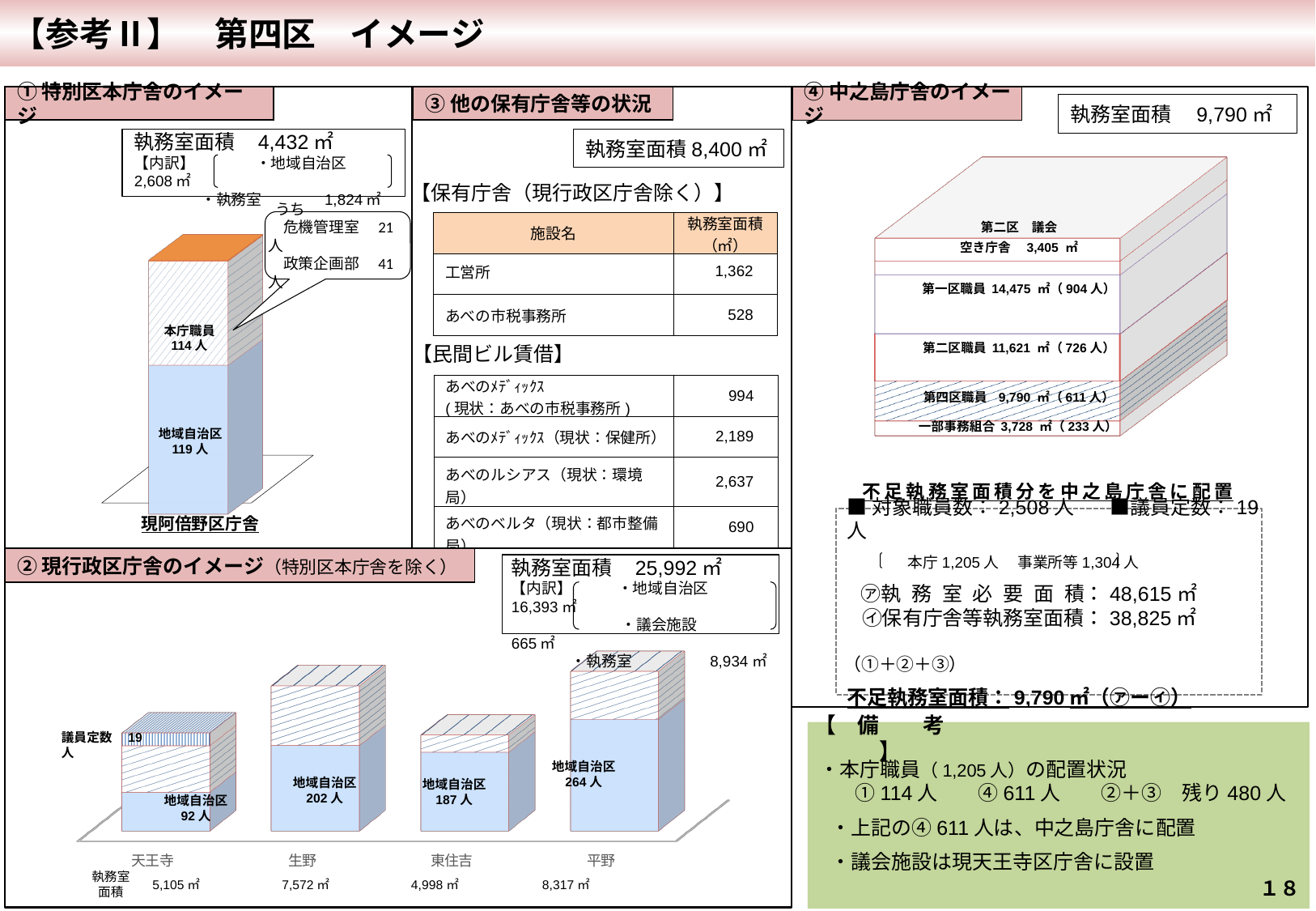

【参考Ⅱ】　第四区　イメージ
●●-１１
①特別区本庁舎のイメージ
③他の保有庁舎等の状況

④中之島庁舎のイメージ
執務室面積　9,790㎡

[unsupported chart]

執務室面積    4,432㎡
【内訳】　　　　・地域自治区　　2,608㎡
　               ・執務室  　　　  1,824㎡

執務室面積8,400㎡
【保有庁舎（現行政区庁舎除く）】

[unsupported chart]

 うち
　危機管理室　21人
　政策企画部　41人
| 施設名 | 執務室面積（㎡） |
| --- | --- |
| 工営所 | 1,362 |
| あべの市税事務所 | 528 |
第二区　議会
空き庁舎　3,405 ㎡
第一区職員 14,475 ㎡（904人）
本庁職員
114人
第二区職員 11,621 ㎡（726人）
【民間ビル賃借】
| あべのﾒﾃﾞｨｯｸｽ (現状：あべの市税事務所) | 994 |
| --- | --- |
| あべのﾒﾃﾞｨｯｸｽ（現状：保健所） | 2,189 |
| あべのルシアス（現状：環境局） | 2,637 |
| あべのベルタ（現状：都市整備局） | 690 |
第四区職員   9,790 ㎡（611人）
一部事務組合 3,728 ㎡（233人）
地域自治区
119人

不足執務室面積分を中之島庁舎に配置
現阿倍野区庁舎
■対象職員数：2,508人　　■議員定数：19人
　　　　本庁1,205人　 事業所等1,304人
    ㋐執務室必要面積：48,615㎡
   ㋑保有庁舎等執務室面積：38,825㎡
　　　　　　　　　　　　　　　　　　　（①＋②＋③）
不足執務室面積：9,790㎡（㋐ー㋑）

②現行政区庁舎のイメージ（特別区本庁舎を除く）
執務室面積    25,992㎡
【内訳】　　　・地域自治区　　16,393㎡
　　　　　　　 ・議会施設 　 　 　 　665㎡
　             ・執務室  　　　　  8,934㎡

[unsupported chart]

・本庁職員（1,205人）の配置状況
　 ①114人　　④611人　　②＋③　残り480人
・上記の④611人は、中之島庁舎に配置
・議会施設は現天王寺区庁舎に設置
【　備　　考　】
議員定数　19人
地域自治区
264人
地域自治区
202人
地域自治区
187人
地域自治区
92人
執務室
面積
１８
5,105㎡
7,572㎡
4,998㎡
8,317㎡